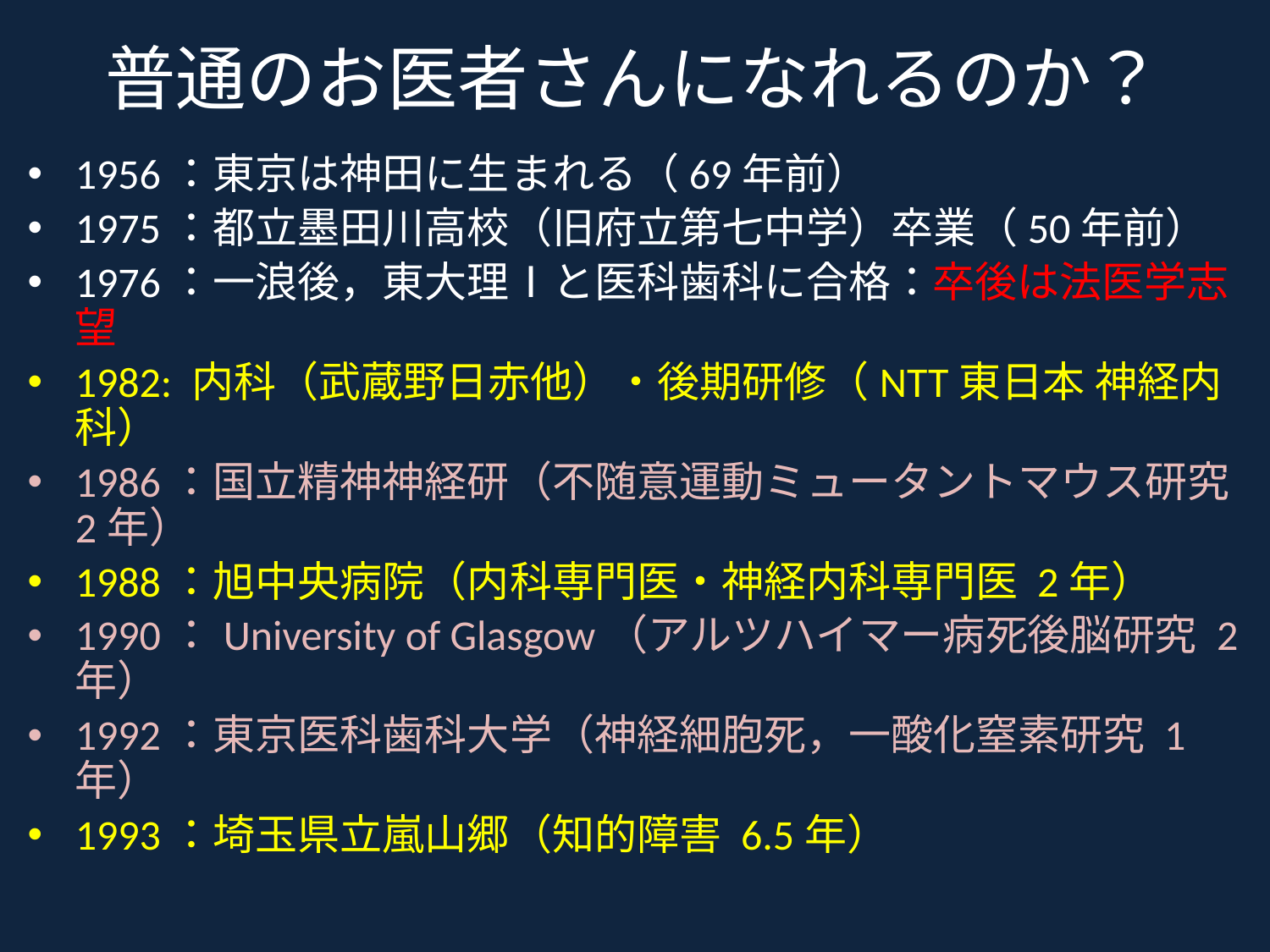

# 普通のお医者さんになれるのか？
1956：東京は神田に生まれる（69年前）
1975：都立墨田川高校（旧府立第七中学）卒業（50年前）
1976：一浪後，東大理Ⅰと医科歯科に合格：卒後は法医学志望
1982: 内科（武蔵野日赤他）・後期研修（NTT東日本 神経内科）
1986：国立精神神経研（不随意運動ミュータントマウス研究 2年）
1988：旭中央病院（内科専門医・神経内科専門医 2年）
1990：University of Glasgow（アルツハイマー病死後脳研究 2年）
1992：東京医科歯科大学（神経細胞死，一酸化窒素研究 1年）
1993：埼玉県立嵐山郷（知的障害 6.5年）